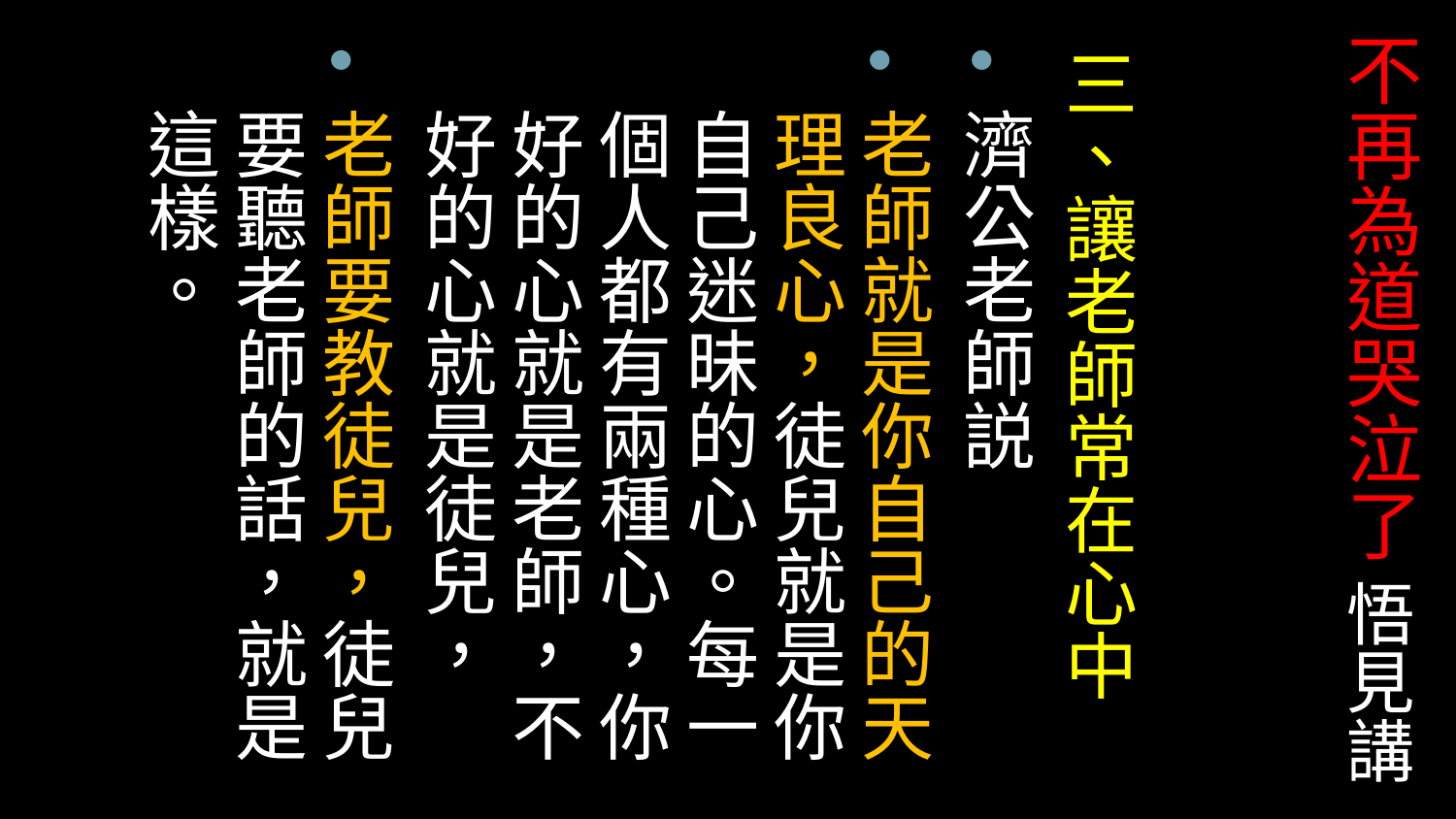

# 不再為道哭泣了 悟見講
三、讓老師常在心中
濟公老師説
老師就是你自己的天理良心，徒兒就是你自己迷昧的心。每一個人都有兩種心，你好的心就是老師，不好的心就是徒兒，
老師要教徒兒，徒兒要聽老師的話，就是這樣。